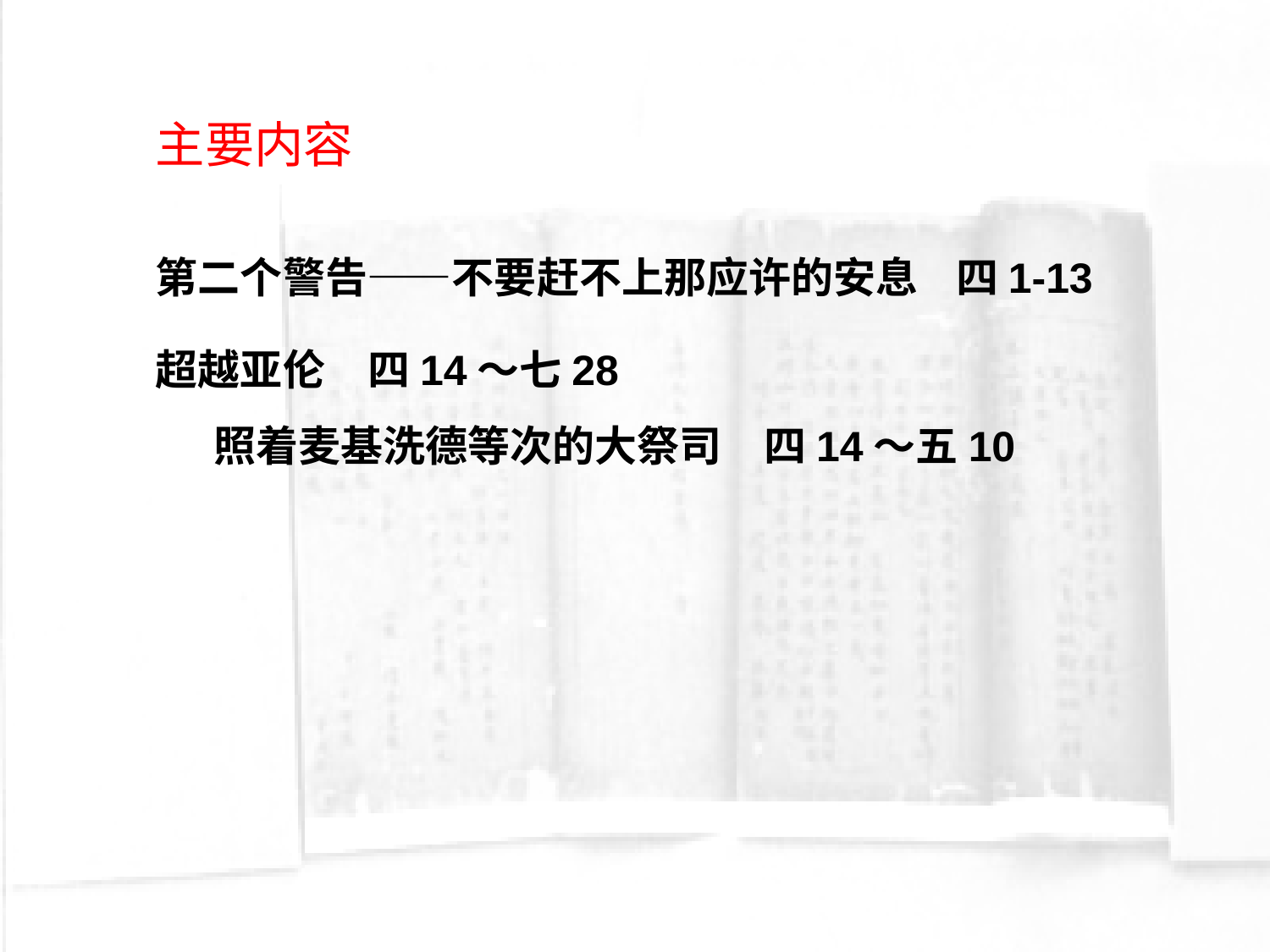

主要内容
第二个警告——不要赶不上那应许的安息    四1-13
超越亚伦　四14～七28
     照着麦基洗德等次的大祭司　四14～五10